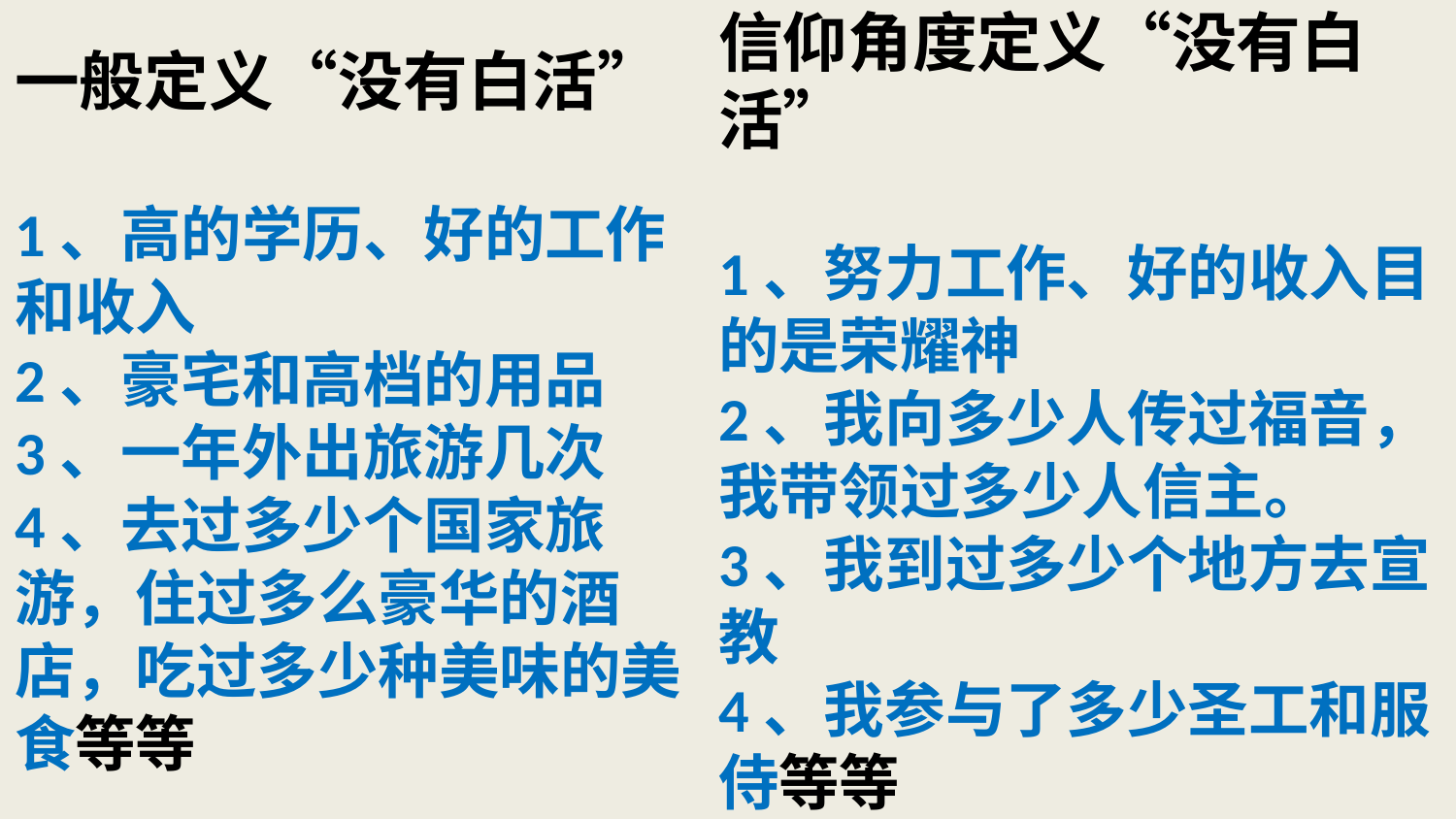

# 一般定义“没有白活” 1、高的学历、好的工作和收入 2、豪宅和高档的用品 3、一年外出旅游几次 4、去过多少个国家旅游，住过多么豪华的酒店，吃过多少种美味的美食等等
信仰角度定义“没有白活”

1、努力工作、好的收入目的是荣耀神
2、我向多少人传过福音，我带领过多少人信主。
3、我到过多少个地方去宣教
4、我参与了多少圣工和服侍等等